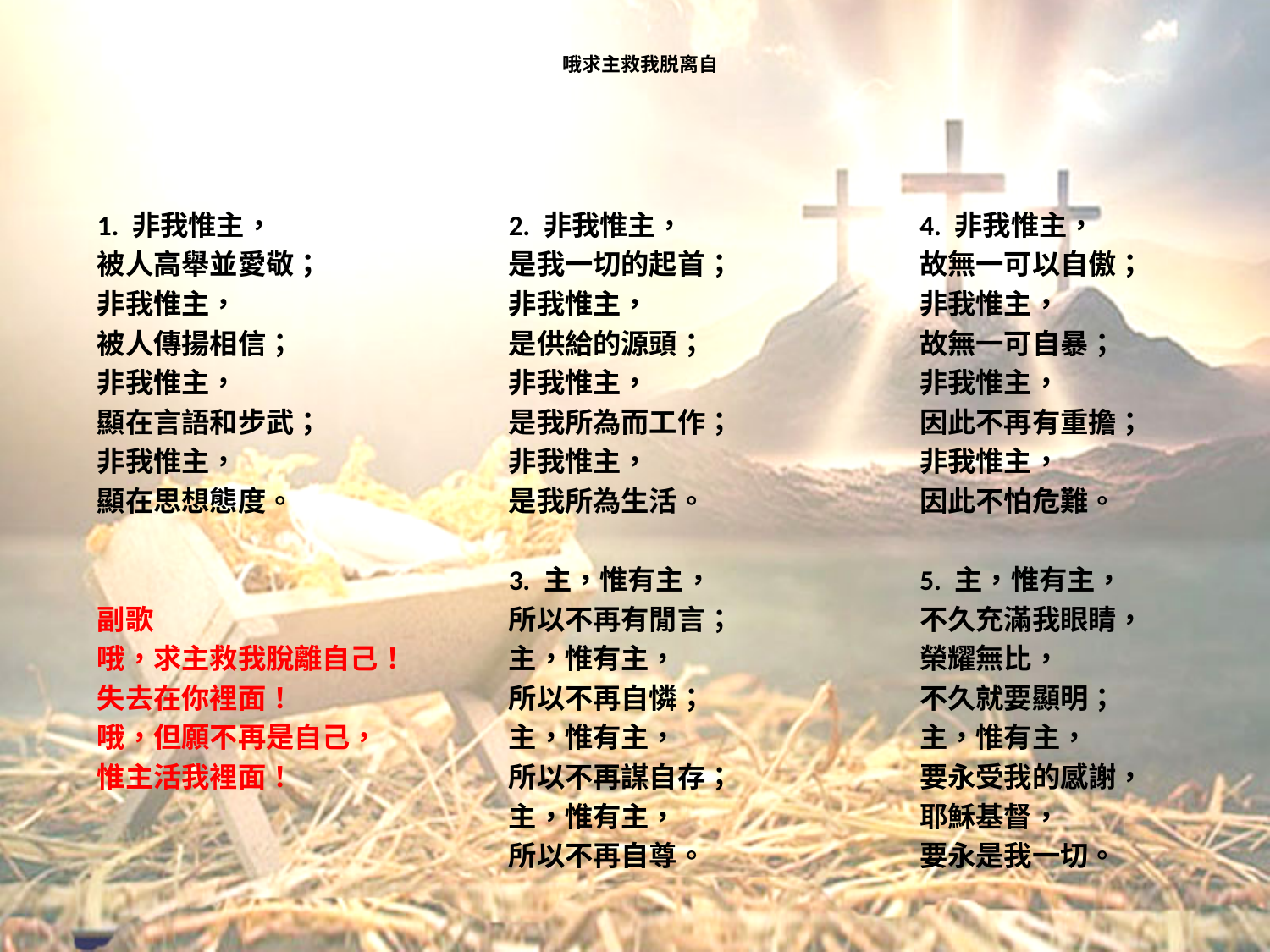

# 哦求主救我脱离自
1. 非我惟主，
被人高舉並愛敬；
非我惟主，
被人傳揚相信；
非我惟主，
顯在言語和步武；
非我惟主，
顯在思想態度。

副歌
哦，求主救我脫離自己！
失去在你裡面！
哦，但願不再是自己，
惟主活我裡面！

2. 非我惟主，
是我一切的起首；
非我惟主，
是供給的源頭；
非我惟主，
是我所為而工作；
非我惟主，
是我所為生活。

3. 主，惟有主，
所以不再有閒言；
主，惟有主，
所以不再自憐；
主，惟有主，
所以不再謀自存；
主，惟有主，
所以不再自尊。

4. 非我惟主，
故無一可以自傲；
非我惟主，
故無一可自暴；
非我惟主，
因此不再有重擔；
非我惟主，
因此不怕危難。

5. 主，惟有主，
不久充滿我眼睛，
榮耀無比，
不久就要顯明；
主，惟有主，
要永受我的感謝，
耶穌基督，
要永是我一切。